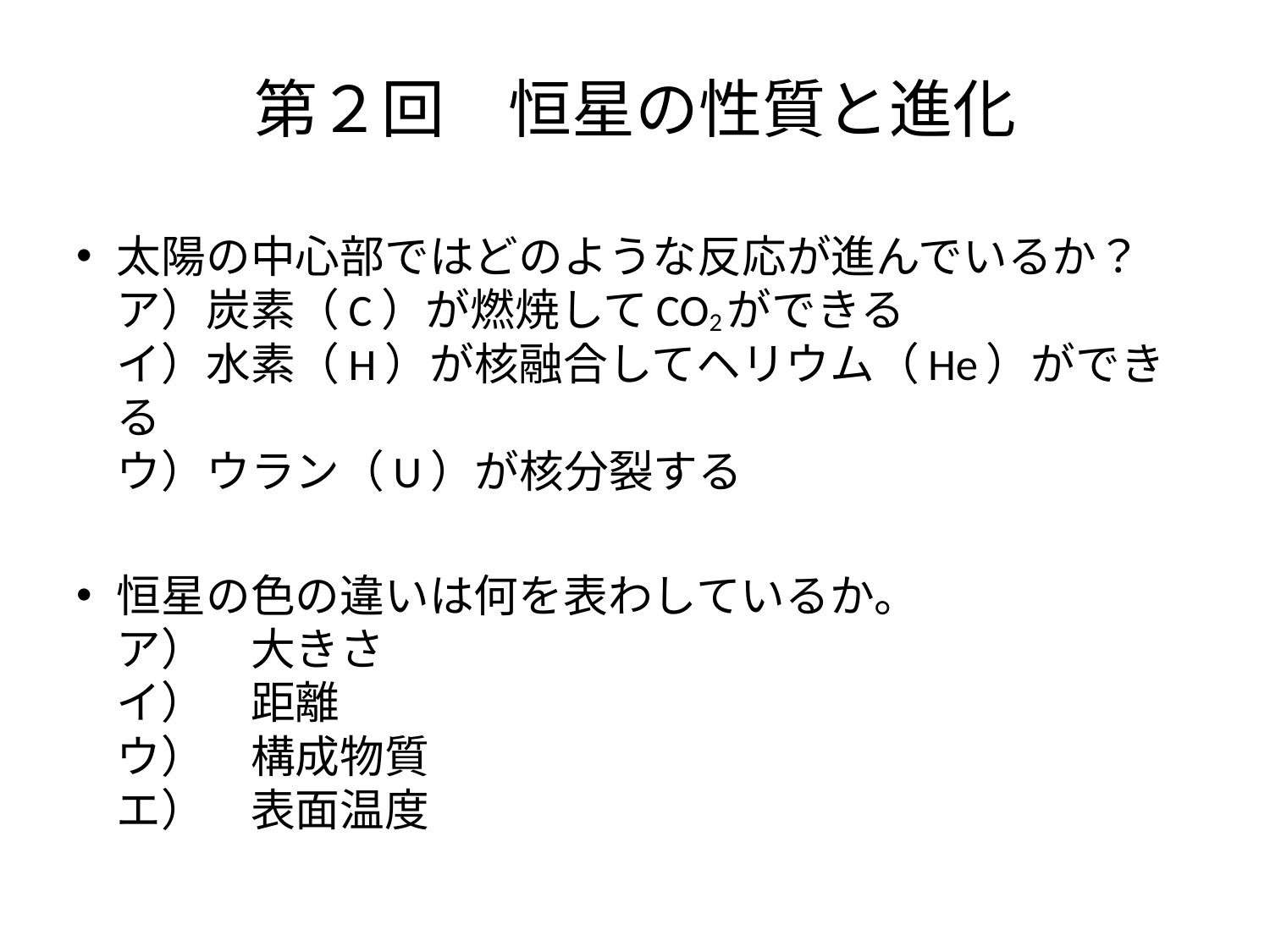

# 第２回　恒星の性質と進化
太陽の中心部ではどのような反応が進んでいるか？
ア）炭素（C）が燃焼してCO2ができる
イ）水素（H）が核融合してヘリウム（He）ができる
ウ）ウラン（U）が核分裂する

恒星の色の違いは何を表わしているか。
ア）　大きさ
イ）　距離
ウ）　構成物質
エ）　表面温度